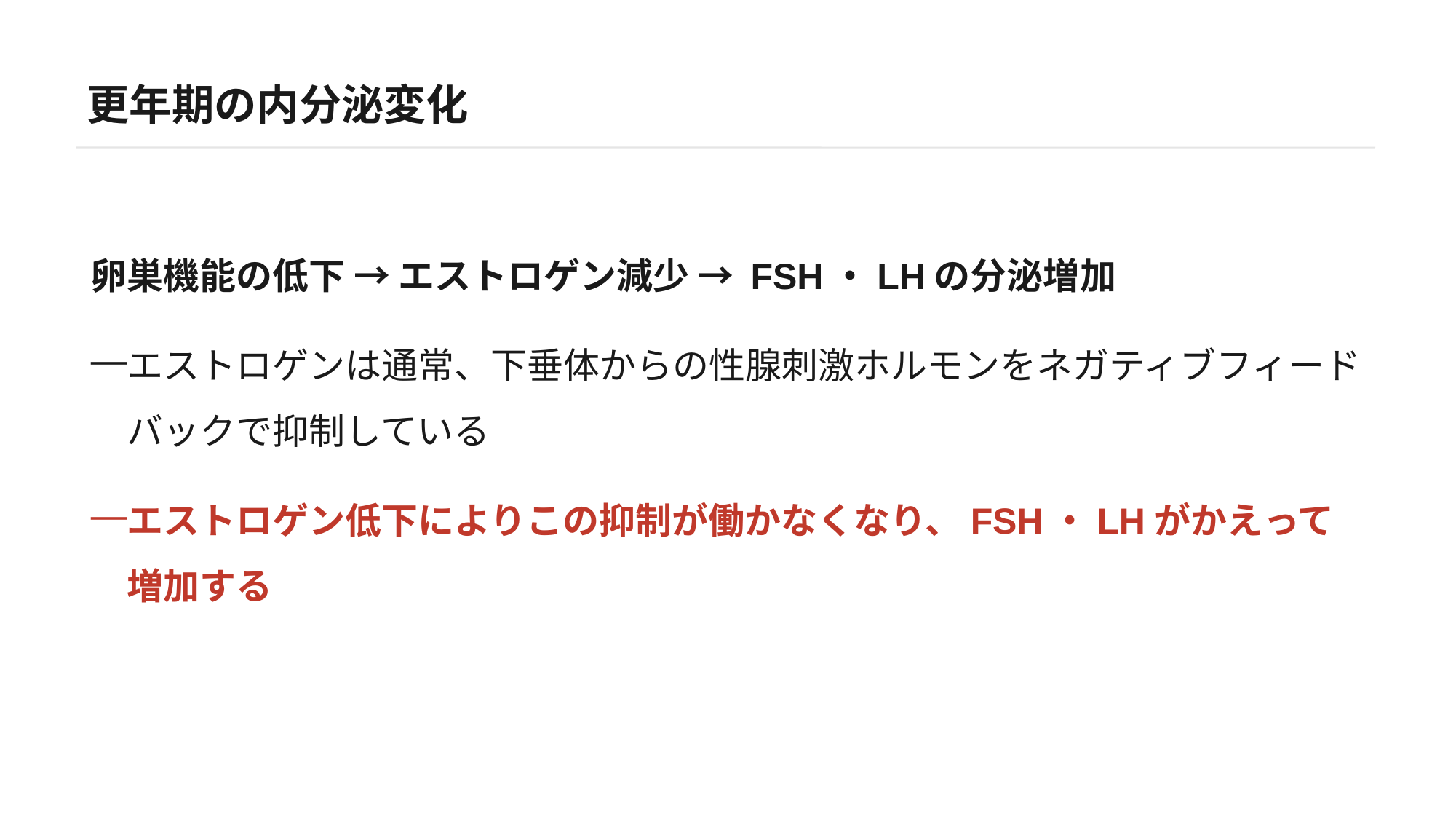

更年期の内分泌変化

卵巣機能の低下 → エストロゲン減少 → FSH・LHの分泌増加
エストロゲンは通常、下垂体からの性腺刺激ホルモンをネガティブフィードバックで抑制している
エストロゲン低下によりこの抑制が働かなくなり、FSH・LHがかえって増加する